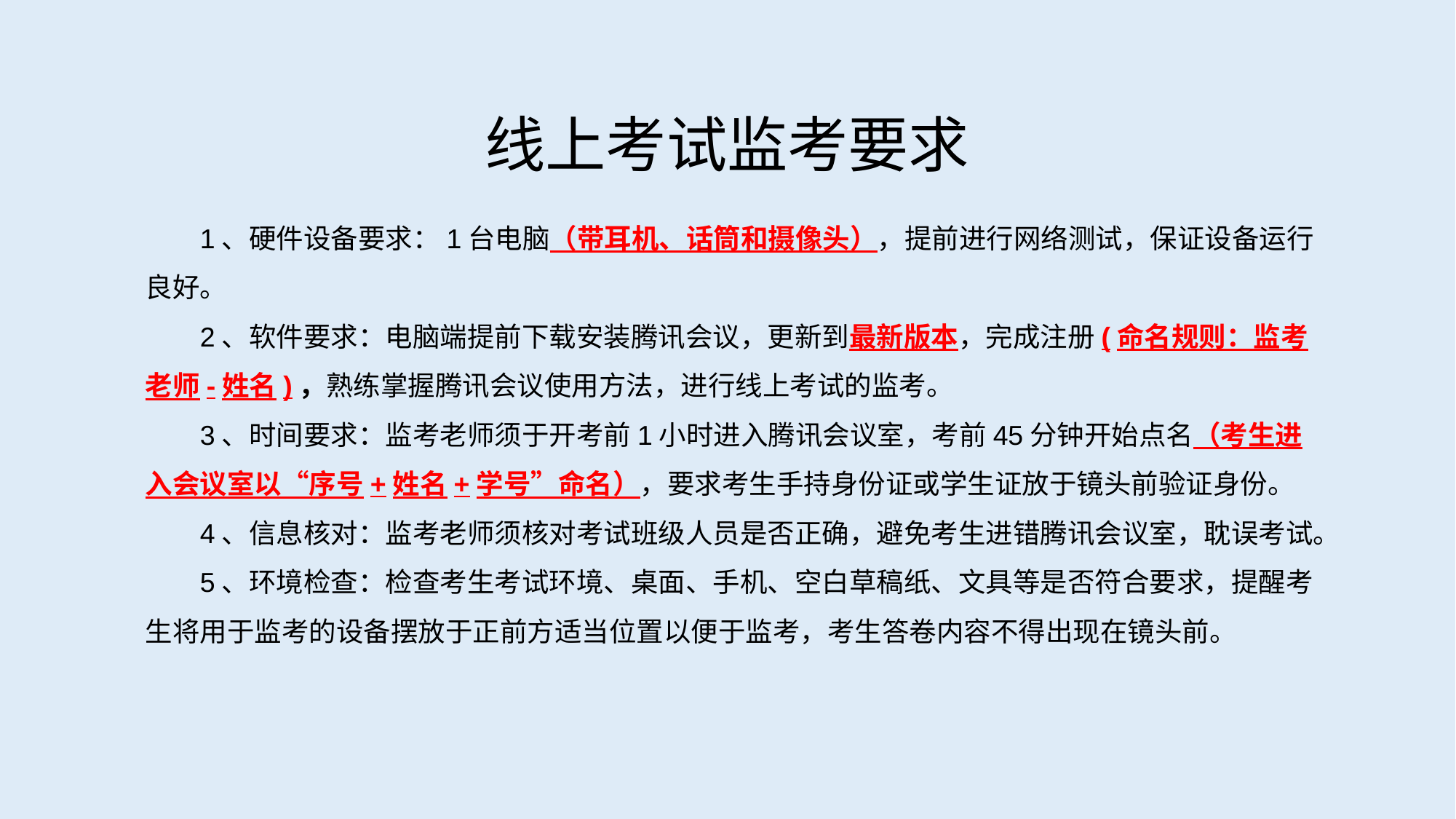

线上考试监考要求
1、硬件设备要求：1台电脑（带耳机、话筒和摄像头），提前进行网络测试，保证设备运行良好。
2、软件要求：电脑端提前下载安装腾讯会议，更新到最新版本，完成注册(命名规则：监考老师-姓名)，熟练掌握腾讯会议使用方法，进行线上考试的监考。
3、时间要求：监考老师须于开考前1小时进入腾讯会议室，考前45分钟开始点名（考生进入会议室以“序号+姓名+学号”命名），要求考生手持身份证或学生证放于镜头前验证身份。
4、信息核对：监考老师须核对考试班级人员是否正确，避免考生进错腾讯会议室，耽误考试。
5、环境检查：检查考生考试环境、桌面、手机、空白草稿纸、文具等是否符合要求，提醒考生将用于监考的设备摆放于正前方适当位置以便于监考，考生答卷内容不得出现在镜头前。